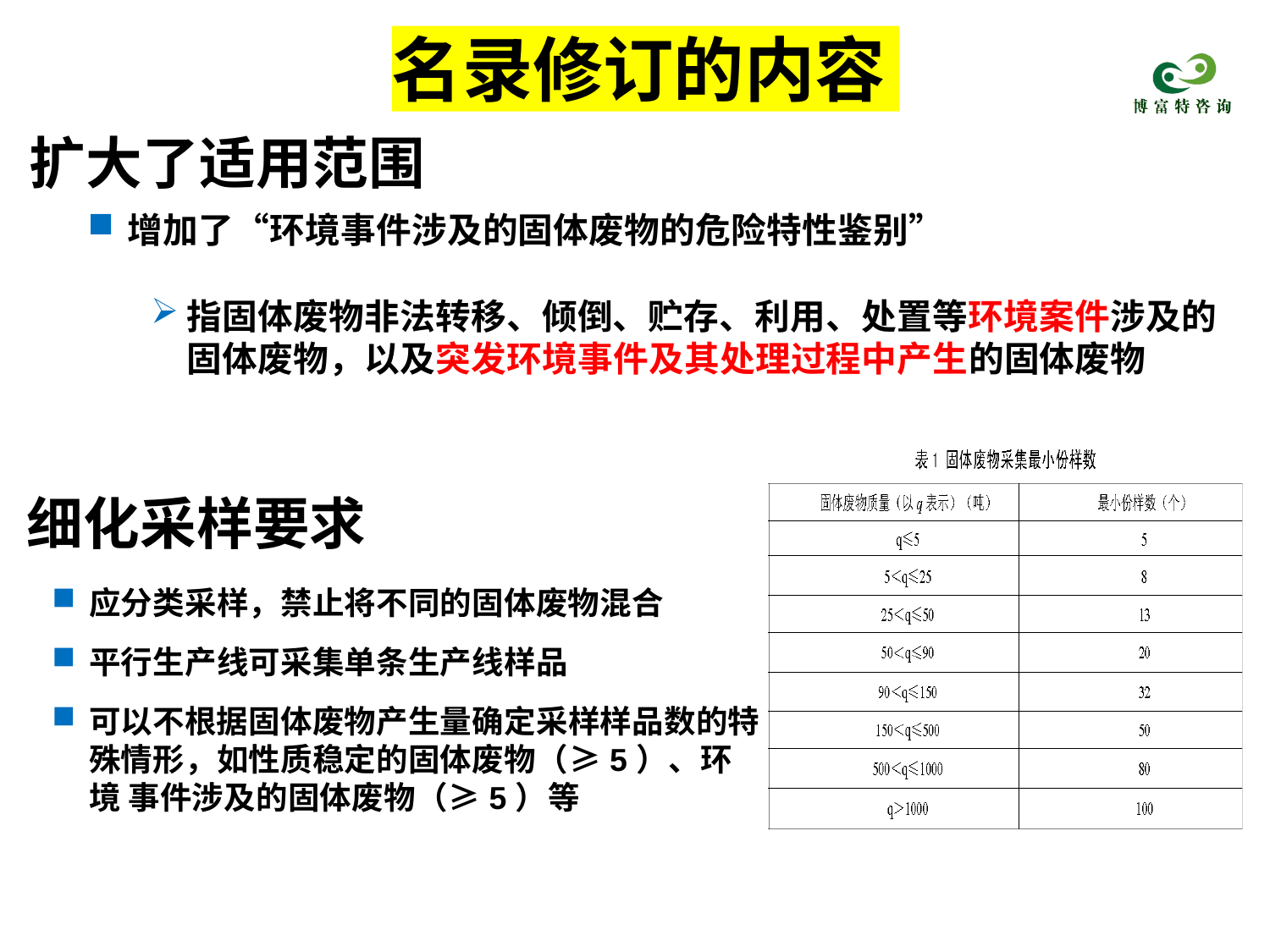

# 名录修订的内容
扩大了适用范围
增加了“环境事件涉及的固体废物的危险特性鉴别”

指固体废物非法转移、倾倒、贮存、利用、处置等环境案件涉及的
固体废物，以及突发环境事件及其处理过程中产生的固体废物

细化采样要求
应分类采样，禁止将不同的固体废物混合
平行生产线可采集单条生产线样品
可以不根据固体废物产生量确定采样样品数的特 殊情形，如性质稳定的固体废物（≥5）、环境 事件涉及的固体废物（≥5）等